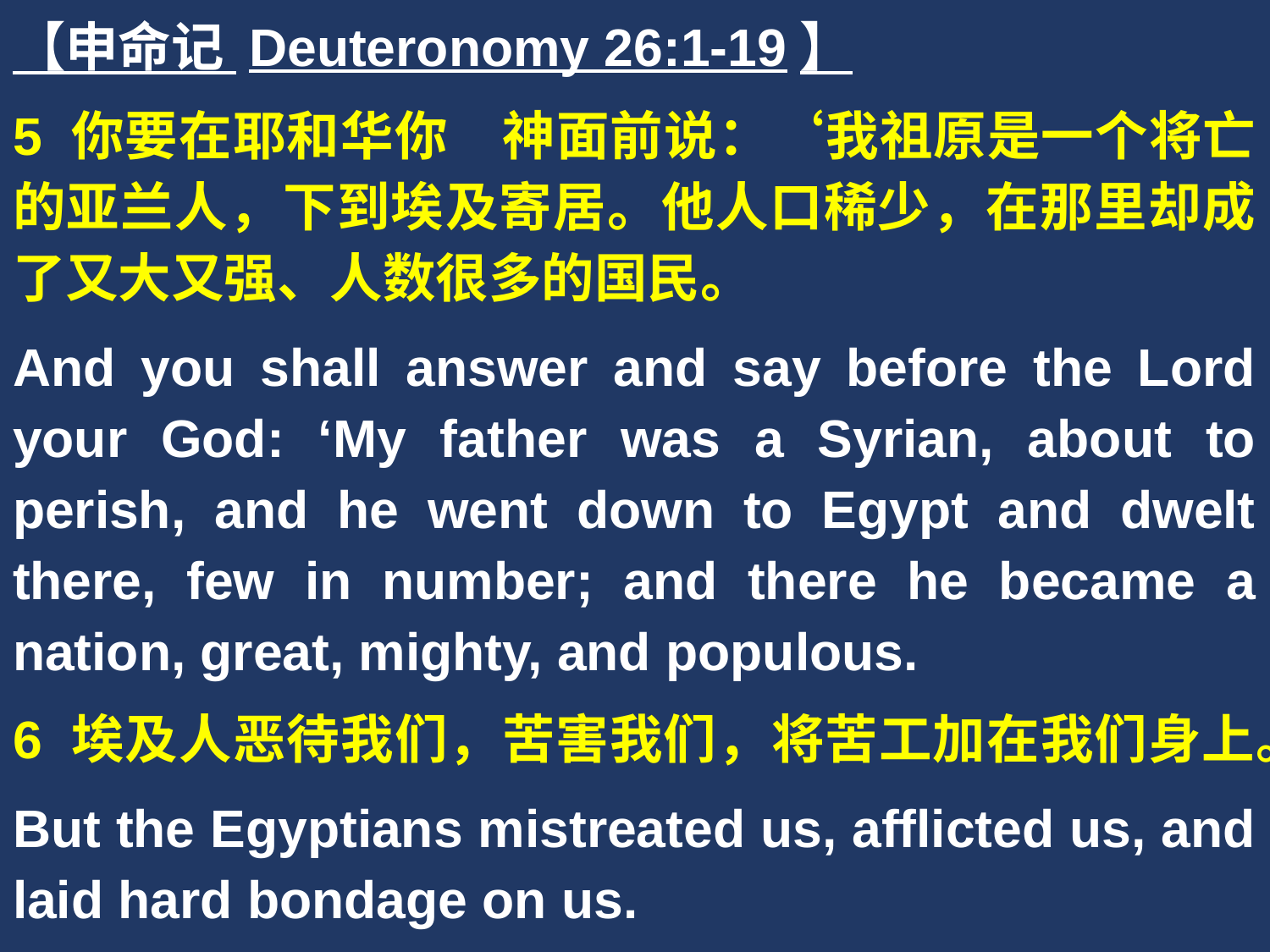

【申命记 Deuteronomy 26:1-19】
5 你要在耶和华你　神面前说：‘我祖原是一个将亡的亚兰人，下到埃及寄居。他人口稀少，在那里却成了又大又强、人数很多的国民。
And you shall answer and say before the Lord your God: ‘My father was a Syrian, about to perish, and he went down to Egypt and dwelt there, few in number; and there he became a nation, great, mighty, and populous.
6 埃及人恶待我们，苦害我们，将苦工加在我们身上。
But the Egyptians mistreated us, afflicted us, and laid hard bondage on us.